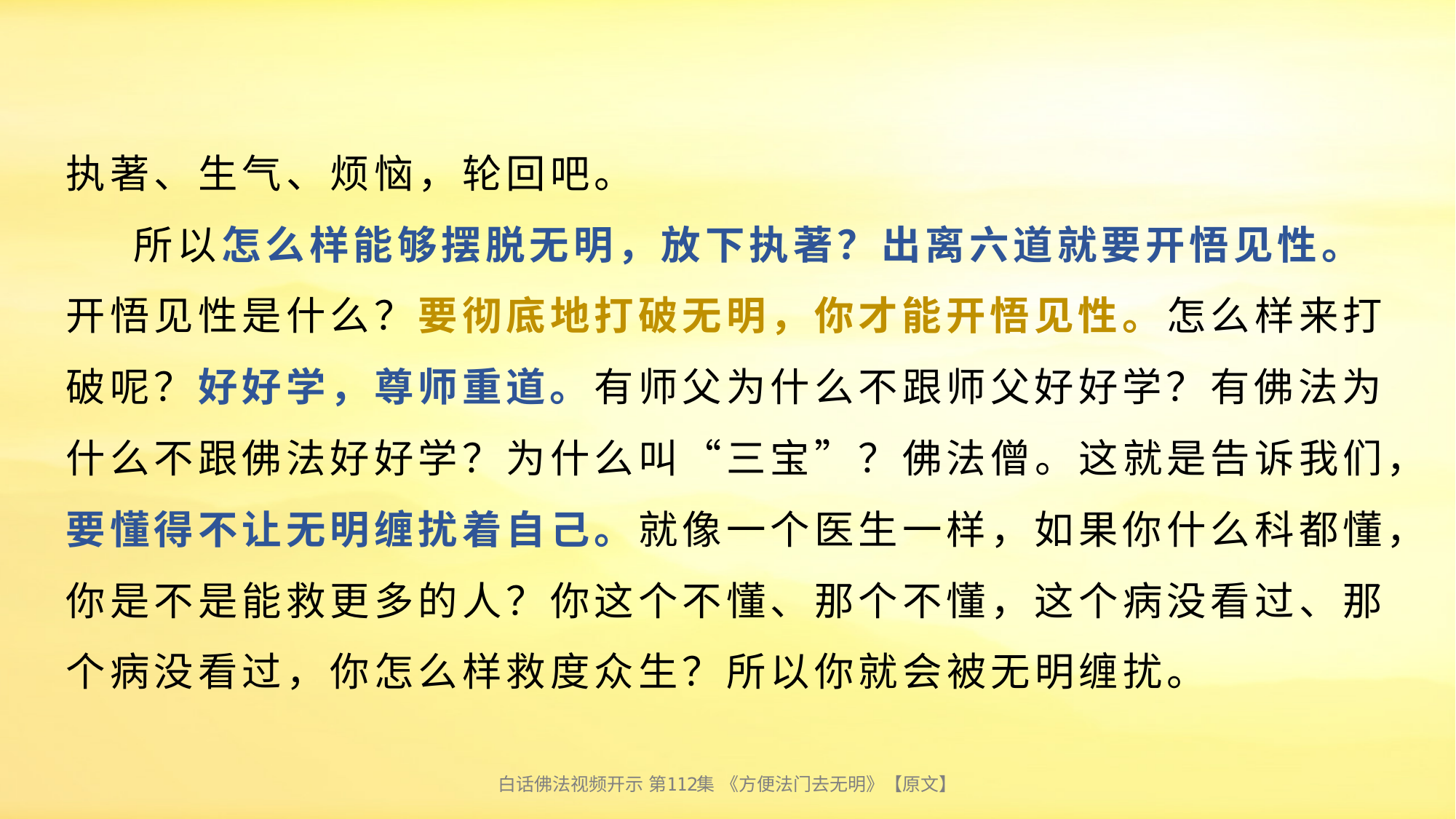

# 执著、生气、烦恼，轮回吧。 所以怎么样能够摆脱无明，放下执著？出离六道就要开悟见性。开悟见性是什么？要彻底地打破无明，你才能开悟见性。怎么样来打破呢？好好学，尊师重道。有师父为什么不跟师父好好学？有佛法为什么不跟佛法好好学？为什么叫“三宝”？佛法僧。这就是告诉我们，要懂得不让无明缠扰着自己。就像一个医生一样，如果你什么科都懂，你是不是能救更多的人？你这个不懂、那个不懂，这个病没看过、那个病没看过，你怎么样救度众生？所以你就会被无明缠扰。
白话佛法视频开示 第112集 《方便法门去无明》【原文】